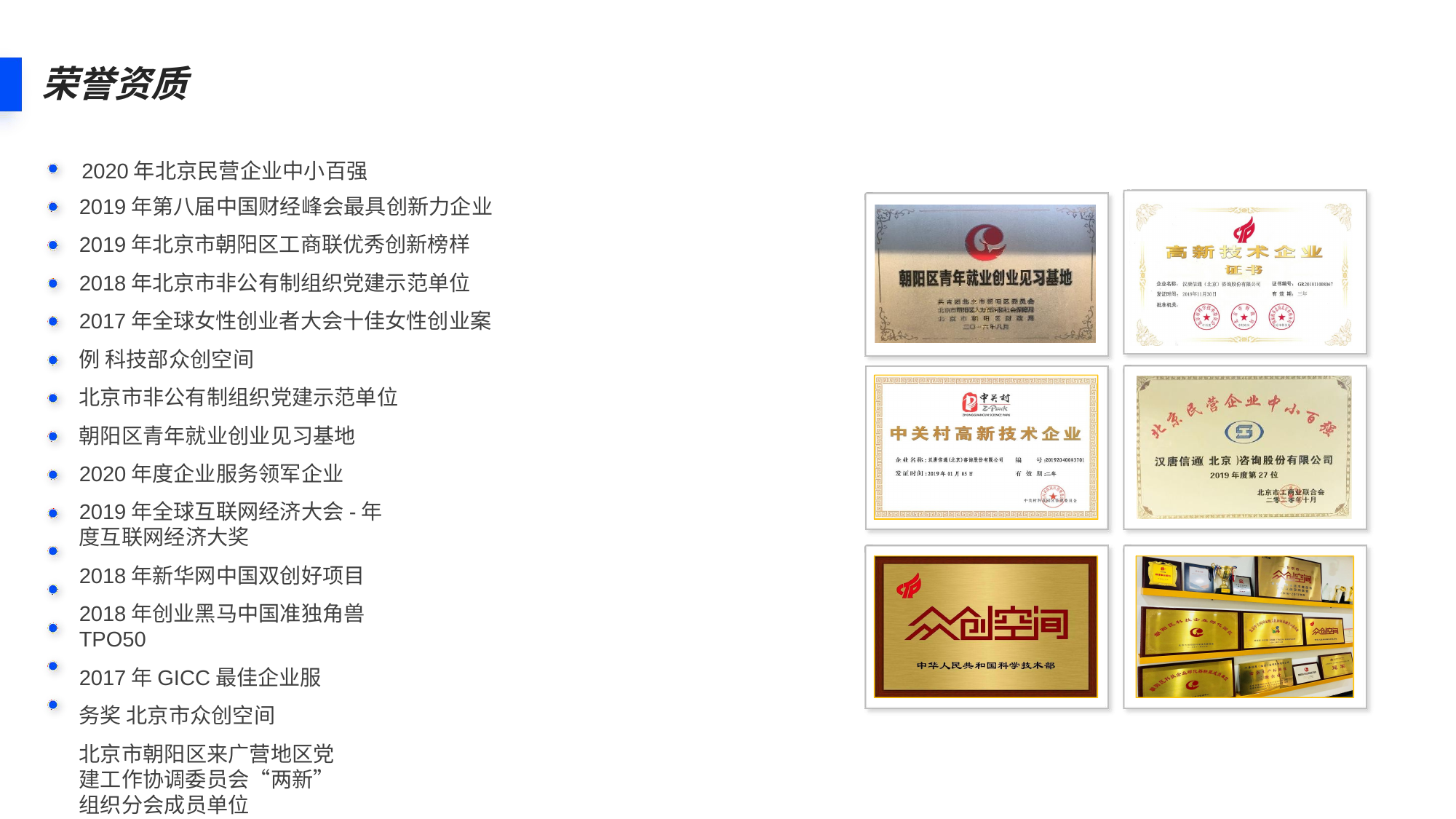

# 荣誉资质
  2020年北京民营企业中小百强
2019年第八届中国财经峰会最具创新力企业
2019年北京市朝阳区工商联优秀创新榜样
2018年北京市非公有制组织党建示范单位
2017年全球女性创业者大会十佳女性创业案例 科技部众创空间
北京市非公有制组织党建示范单位 朝阳区青年就业创业见习基地 2020年度企业服务领军企业
2019年全球互联网经济大会-年度互联网经济大奖
2018年新华网中国双创好项目
2018年创业黑马中国准独角兽TPO50
2017年GICC最佳企业服务奖 北京市众创空间
北京市朝阳区来广营地区党建工作协调委员会“两新”组织分会成员单位